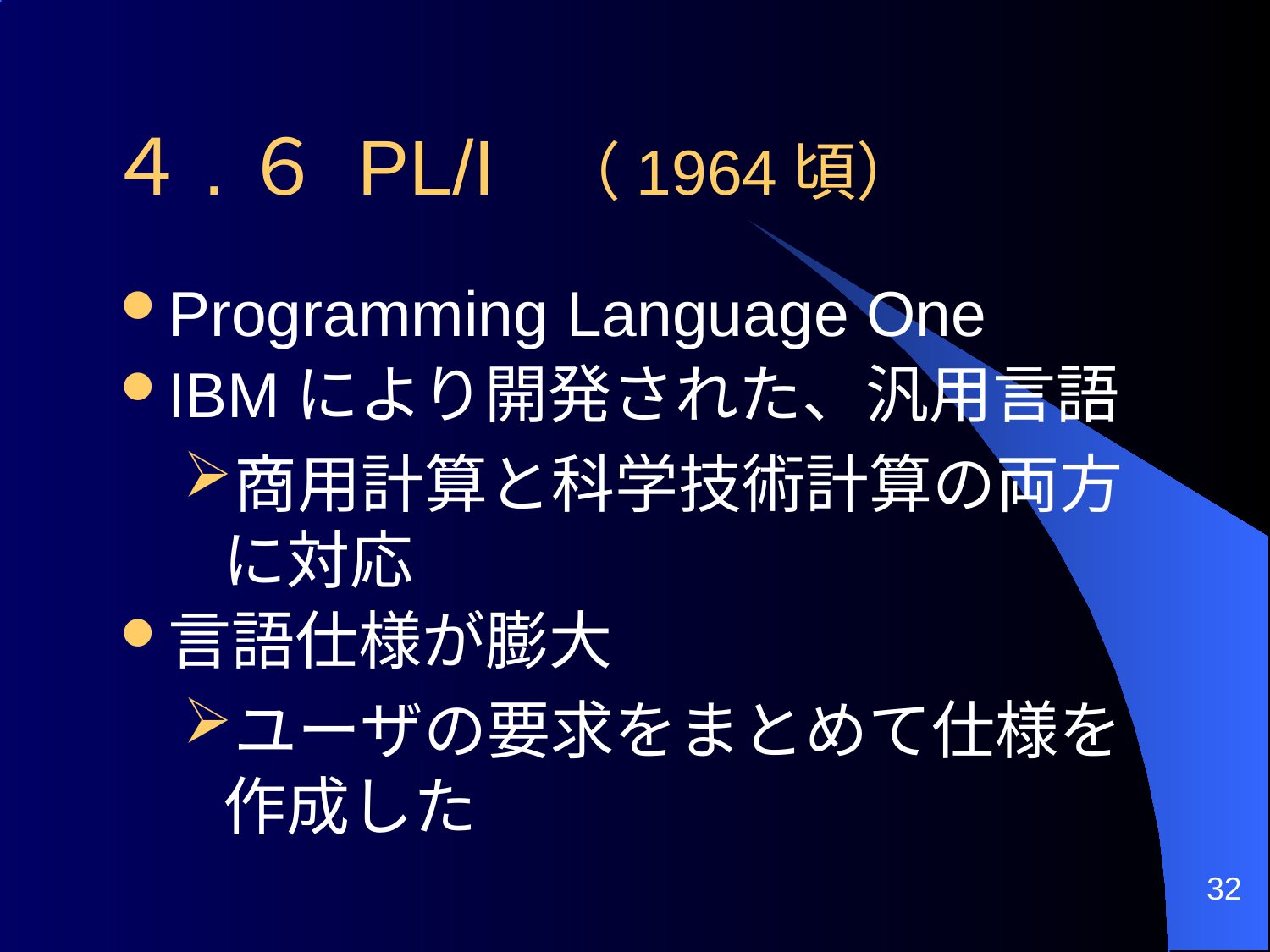

# ４.６ PL/I  （1964頃）
Programming Language One
IBMにより開発された、汎用言語
商用計算と科学技術計算の両方に対応
言語仕様が膨大
ユーザの要求をまとめて仕様を作成した
32